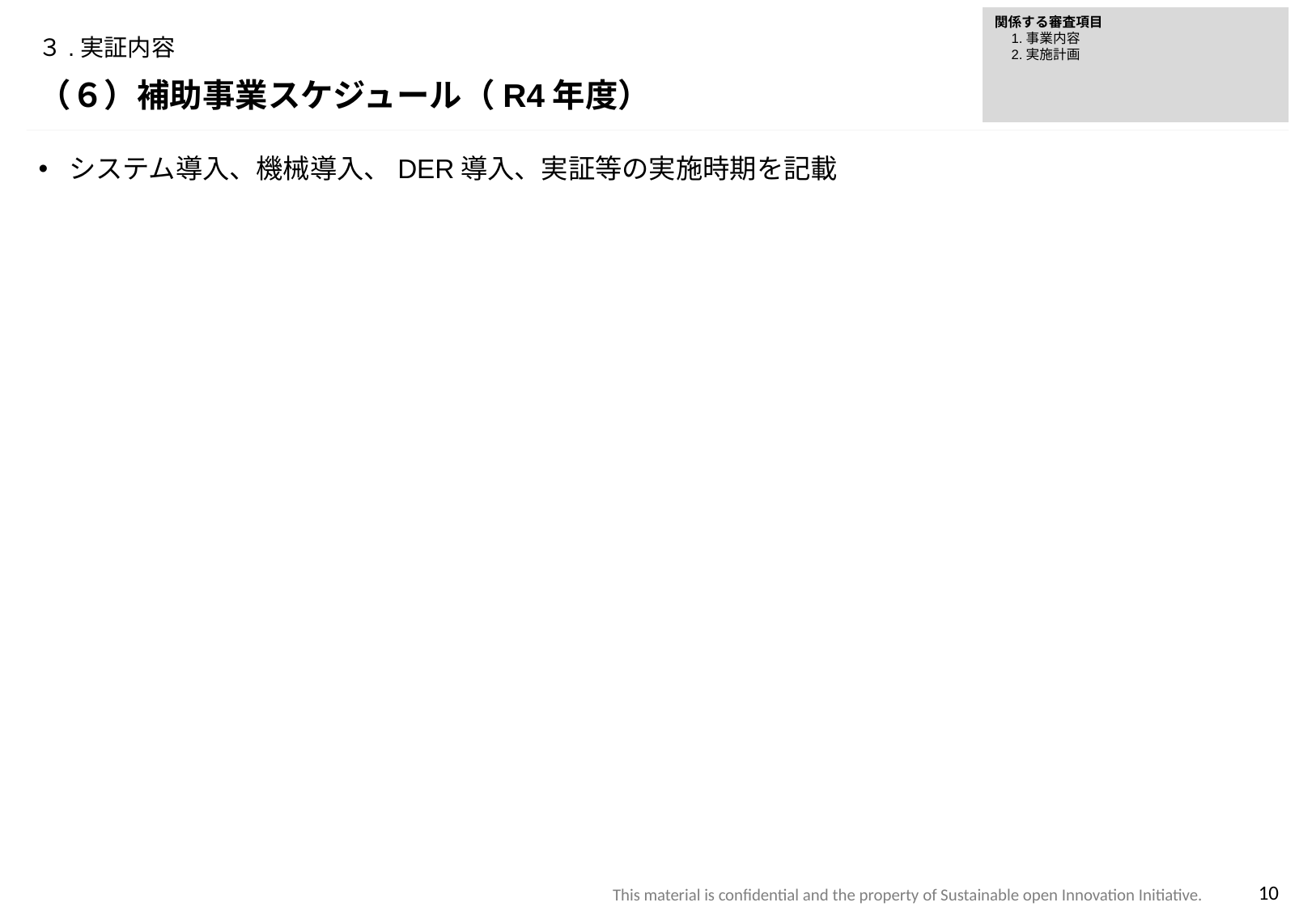

関係する審査項目
　1.事業内容
　2.実施計画
# ３.実証内容
（６）補助事業スケジュール（R4年度）
システム導入、機械導入、DER導入、実証等の実施時期を記載